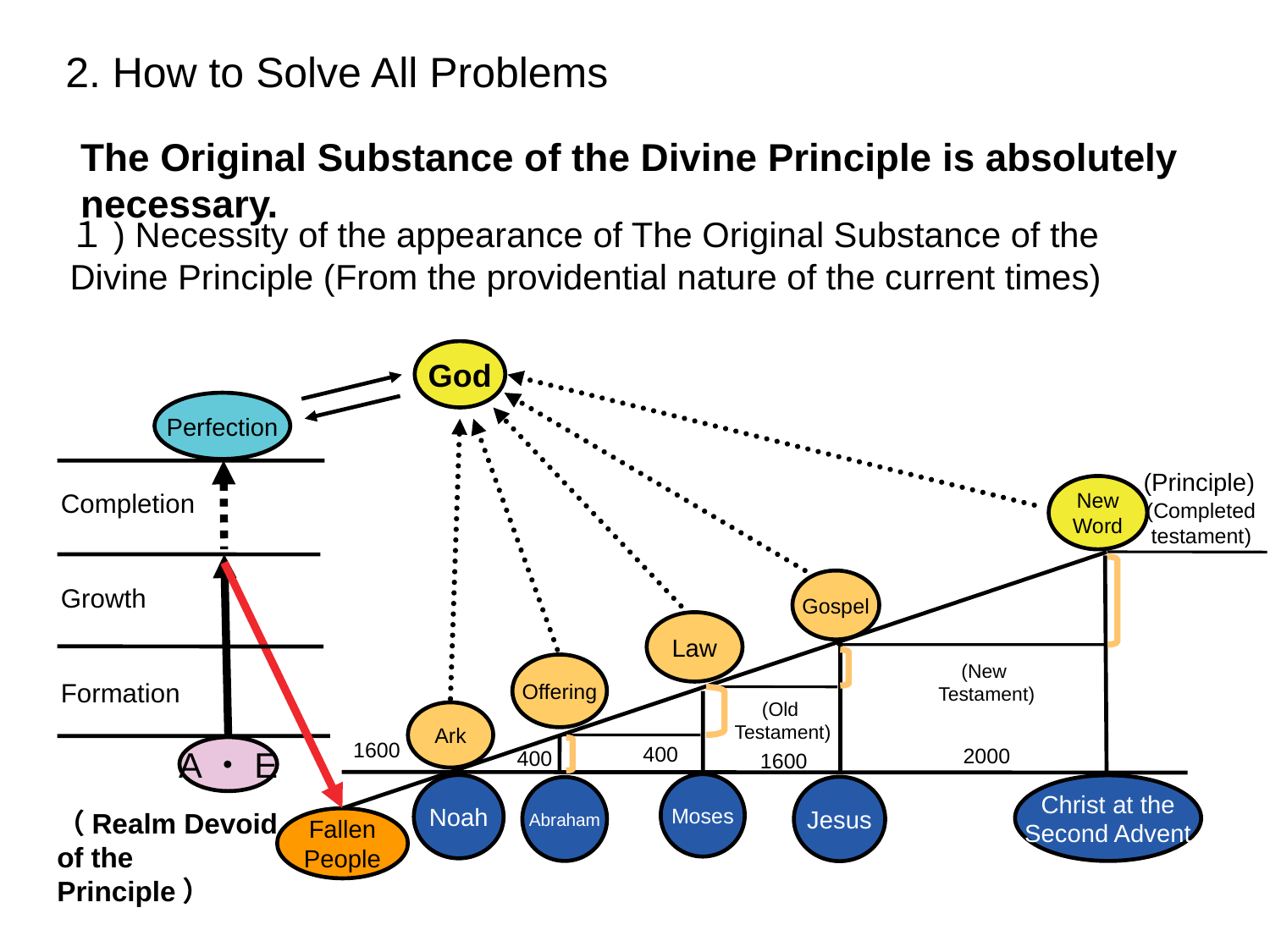

2. How to Solve All Problems
The Original Substance of the Divine Principle is absolutely necessary.
１) Necessity of the appearance of The Original Substance of the Divine Principle (From the providential nature of the current times)
God

Perfection

(Principle)‏

New
Word
Completion

Growth

Formation
 (Completed
testament)‏

Gospel
Law

Offering
(New
Testament)‏

(Old
Testament)‏
Ark
1600
400
2000

A・E

1600
400

Moses
Noah
Christ at the
Second Advent
Jesus
Abraham
（Realm Devoid of the Principle）
Fallen
People